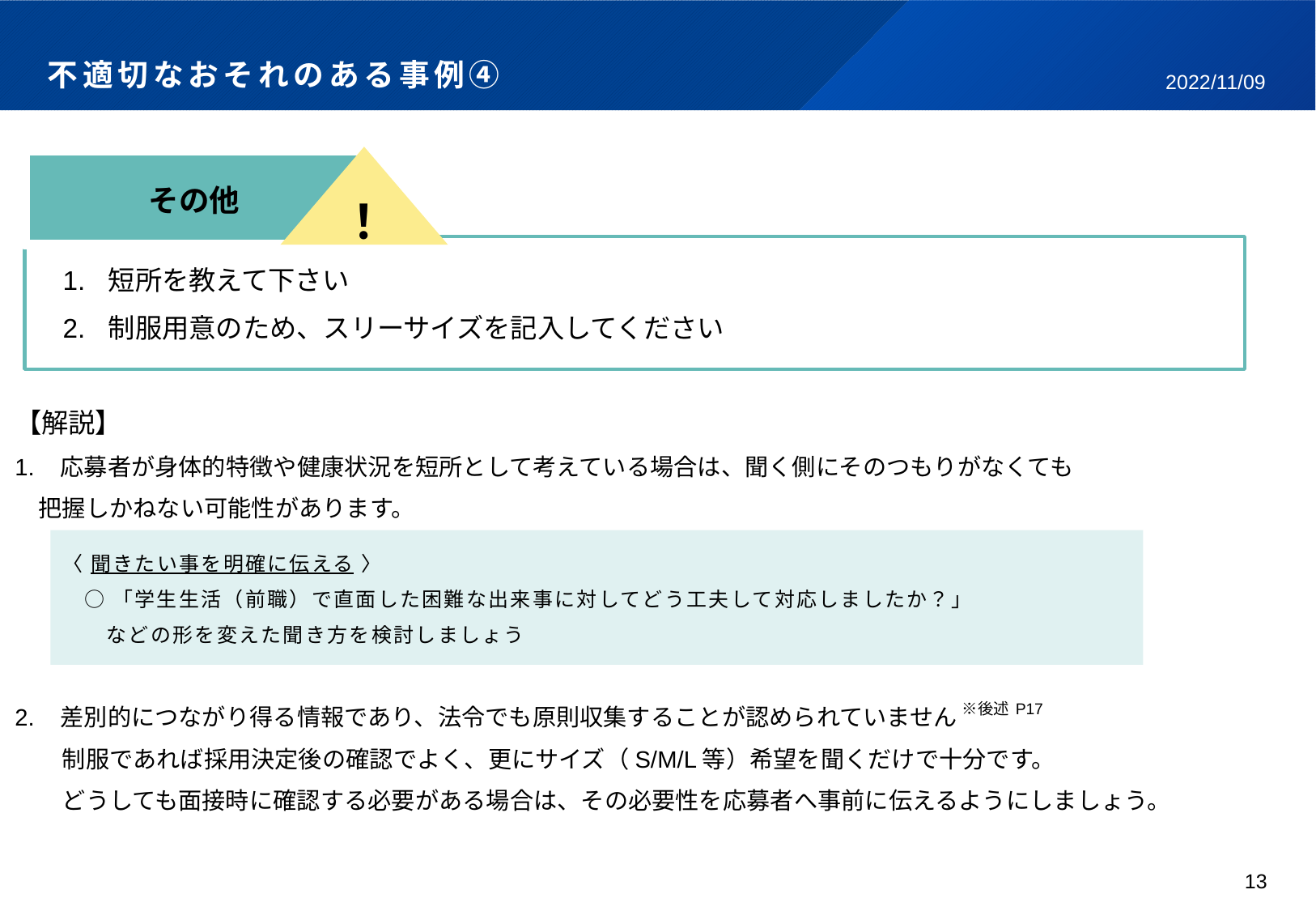

# 不適切なおそれのある事例④
2022/11/09
！
その他
短所を教えて下さい
制服用意のため、スリーサイズを記入してください
【解説】
応募者が身体的特徴や健康状況を短所として考えている場合は、聞く側にそのつもりがなくても
　把握しかねない可能性があります。

差別的につながり得る情報であり、法令でも原則収集することが認められていません ※後述P17
　　制服であれば採用決定後の確認でよく、更にサイズ（S/M/L等）希望を聞くだけで十分です。
　　どうしても面接時に確認する必要がある場合は、その必要性を応募者へ事前に伝えるようにしましょう。
〈 聞きたい事を明確に伝える 〉

　○ 「学生生活（前職）で直面した困難な出来事に対してどう工夫して対応しましたか？」

　　などの形を変えた聞き方を検討しましょう
13